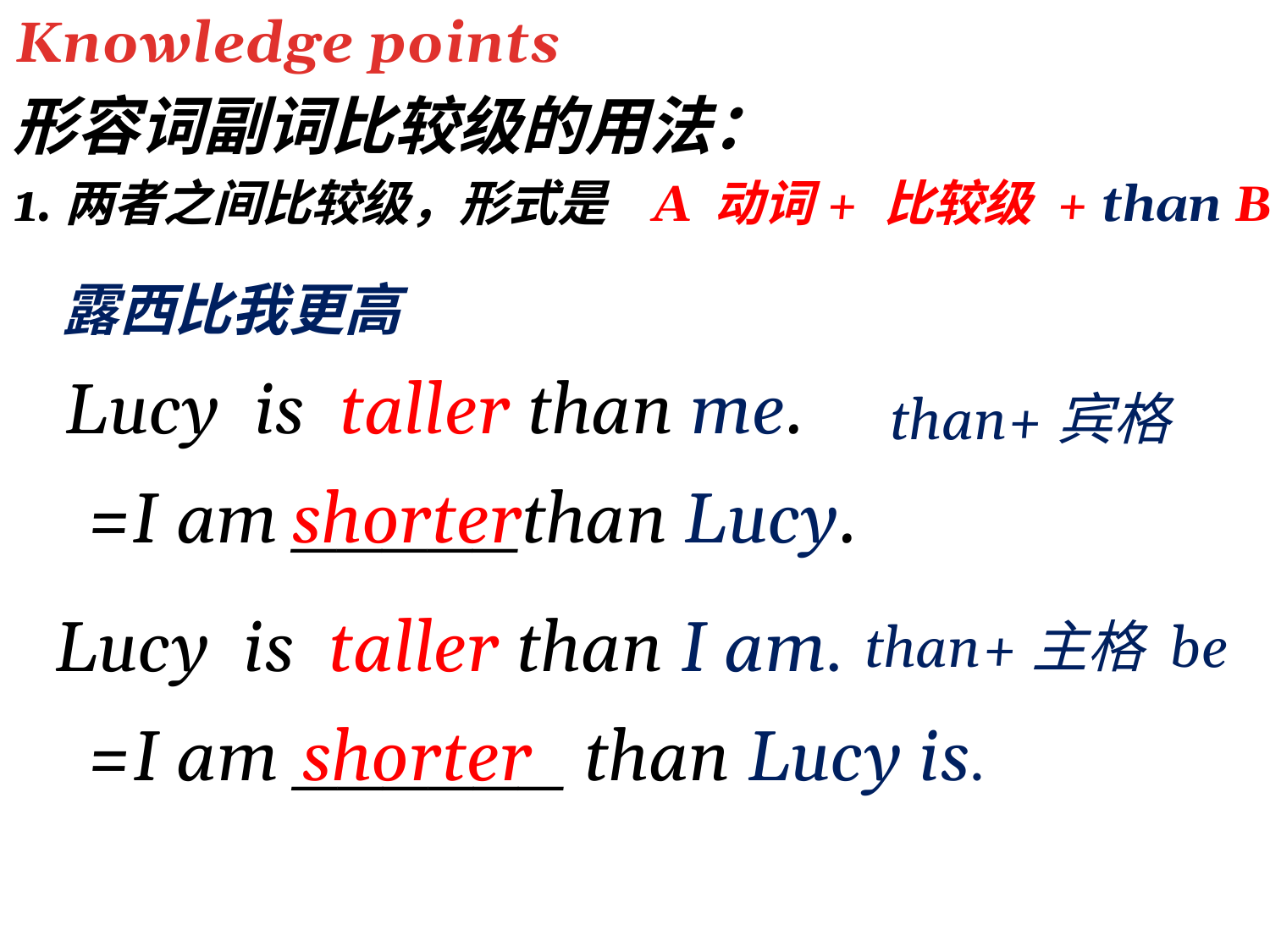

Knowledge points
形容词副词比较级的用法：
1.两者之间比较级，形式是   A 动词+ 比较级 + than B.

露西比我更高
Lucy  is  taller than me.
than+宾格
=I am _____than Lucy.
shorter
Lucy  is  taller than I am.
than+主格 be
=I am ______ than Lucy is.
shorter